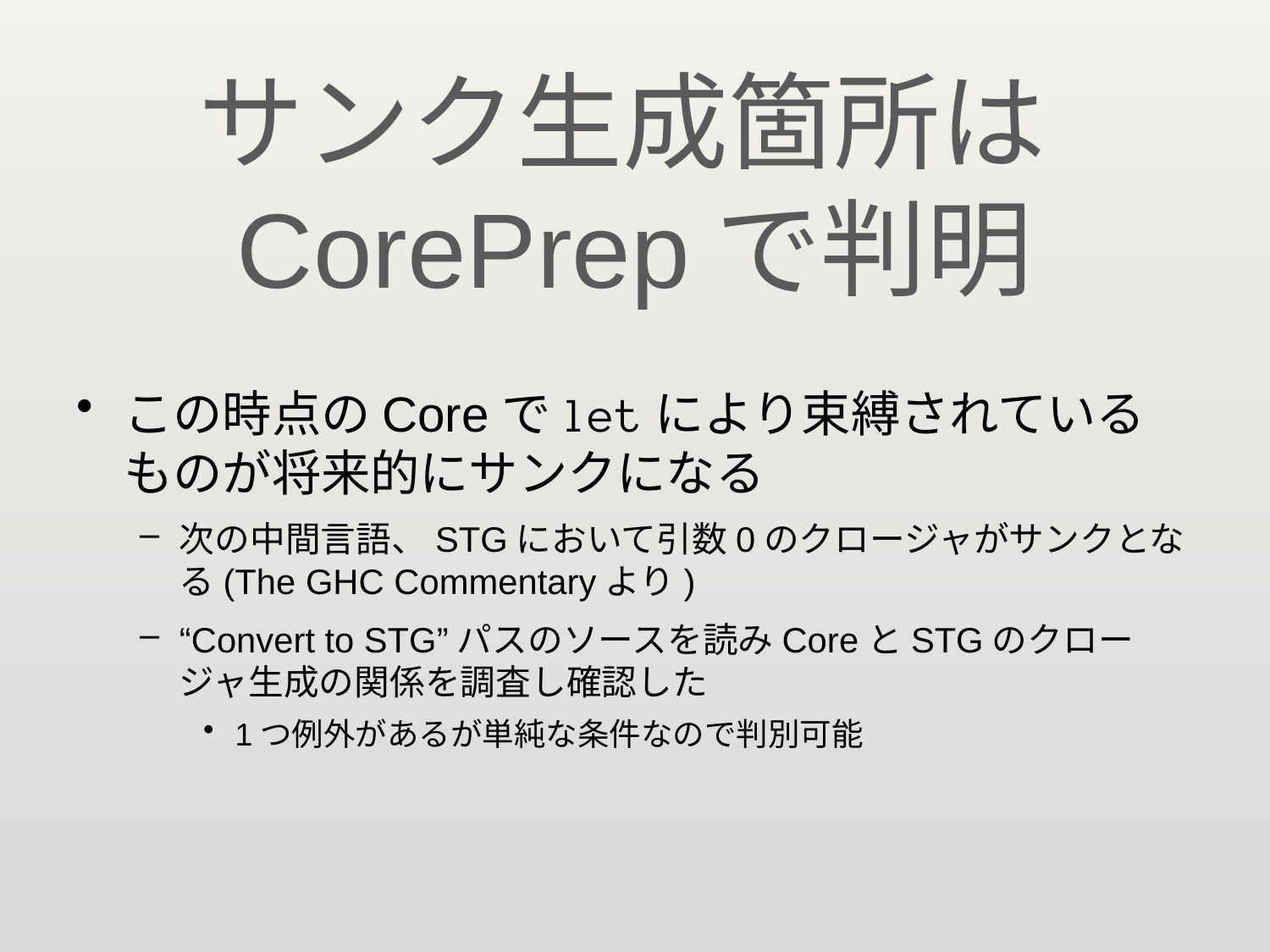

# サンク生成箇所はCorePrepで判明
この時点のCoreでletにより束縛されているものが将来的にサンクになる
次の中間言語、STGにおいて引数0のクロージャがサンクとなる(The GHC Commentaryより)
“Convert to STG”パスのソースを読みCoreとSTGのクロージャ生成の関係を調査し確認した
1つ例外があるが単純な条件なので判別可能